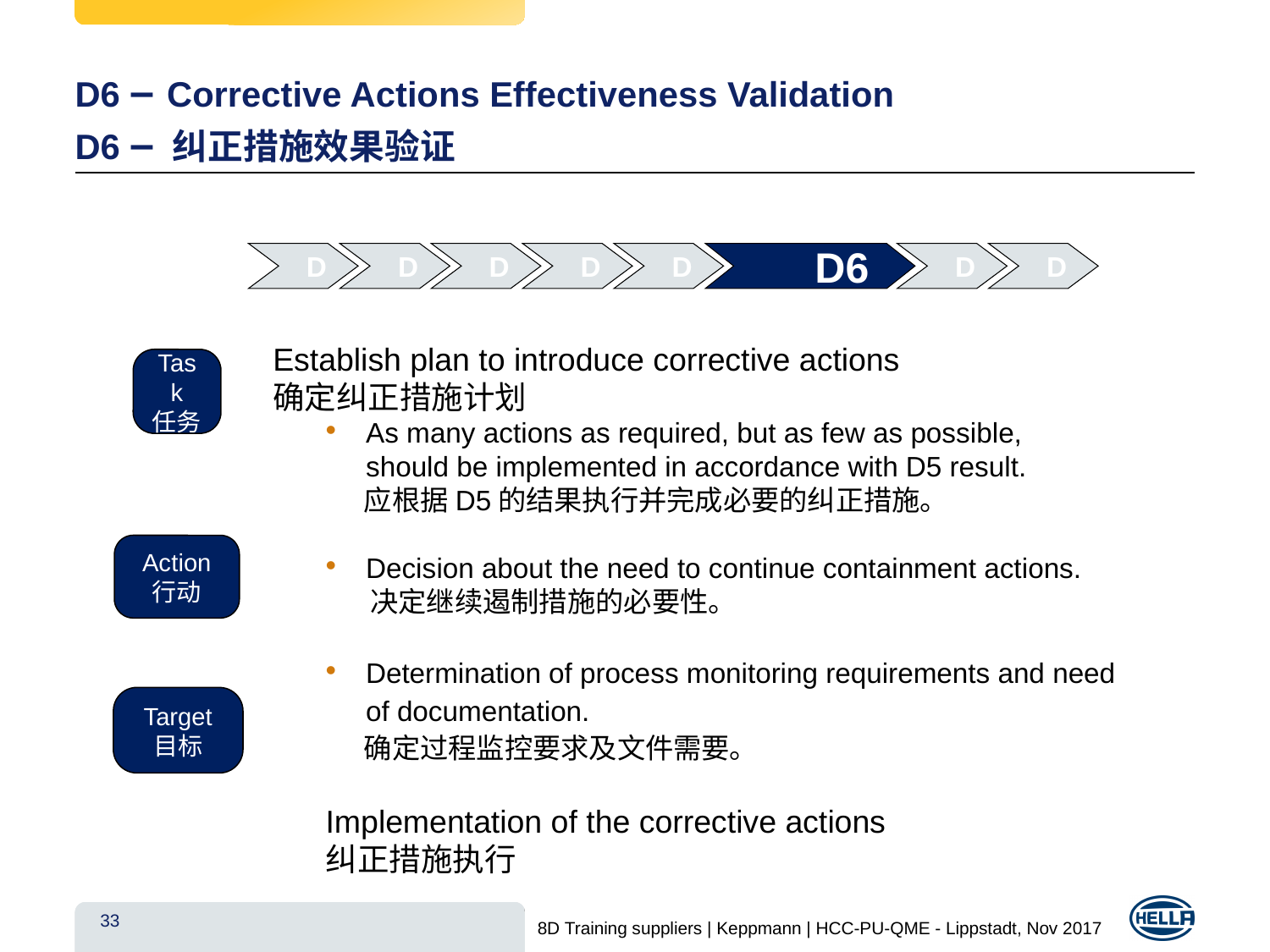

# D6 – Corrective Actions Effectiveness Validation of eff D6 – 纠正措施效果验证ctiveness
  D 1
  D 2
  D 3
  D 4
  D 5
  D6
  D 7
  D 8
Establish plan to introduce corrective actions
确定纠正措施计划
As many actions as required, but as few as possible,
should be implemented in accordance with D5 result.
     应根据D5的结果执行并完成必要的纠正措施。

Decision about the need to continue containment actions.
      决定继续遏制措施的必要性。

Determination of process monitoring requirements and need of documentation.
     确定过程监控要求及文件需要。

Implementation of the corrective actions
纠正措施执行
Task
任务
Action
行动
Target
目标
33